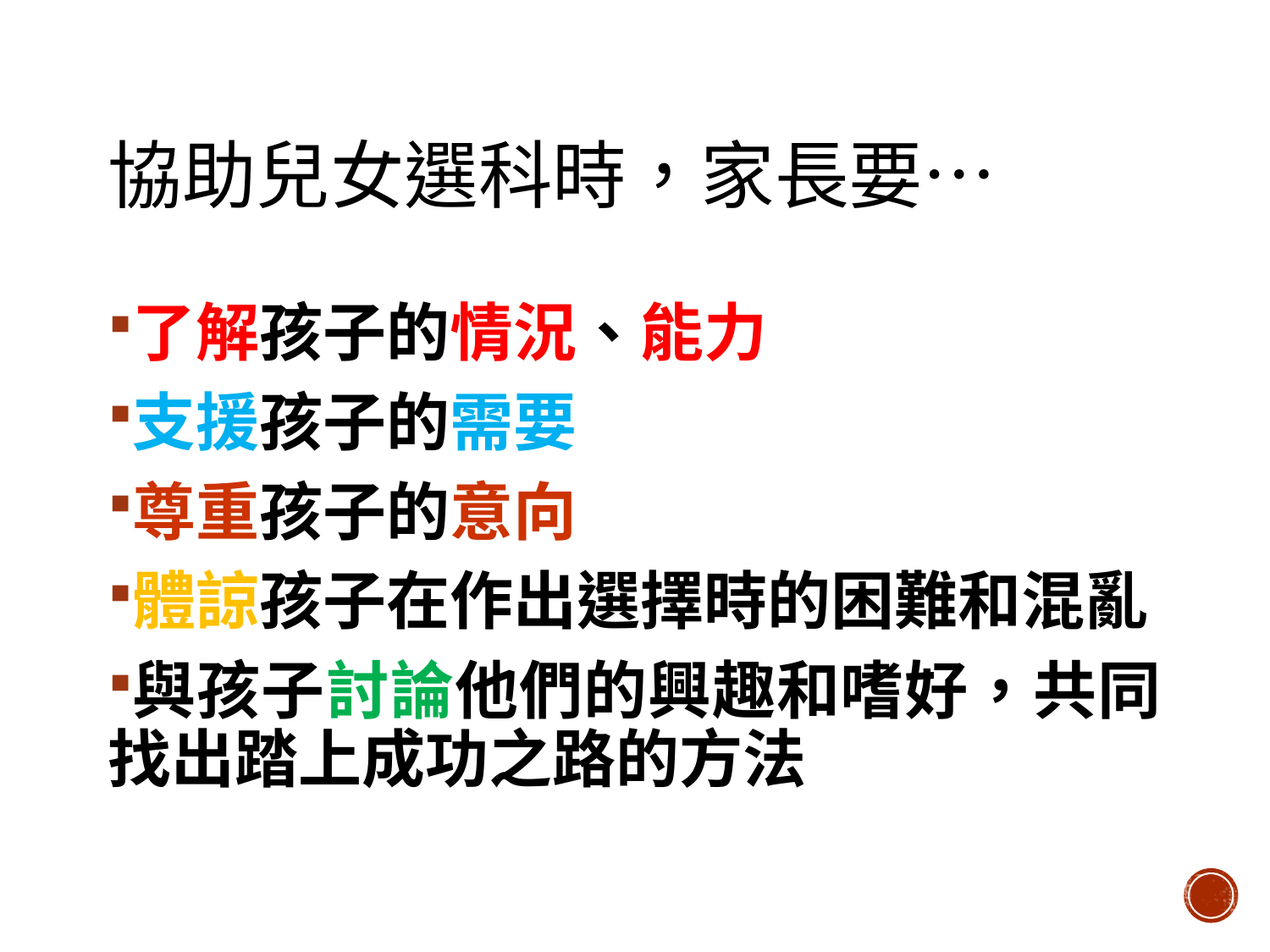

# 協助兒女選科時，家長要⋯
了解孩子的情況、能力
支援孩子的需要
尊重孩子的意向
體諒孩子在作出選擇時的困難和混亂
與孩子討論他們的興趣和嗜好，共同找出踏上成功之路的方法